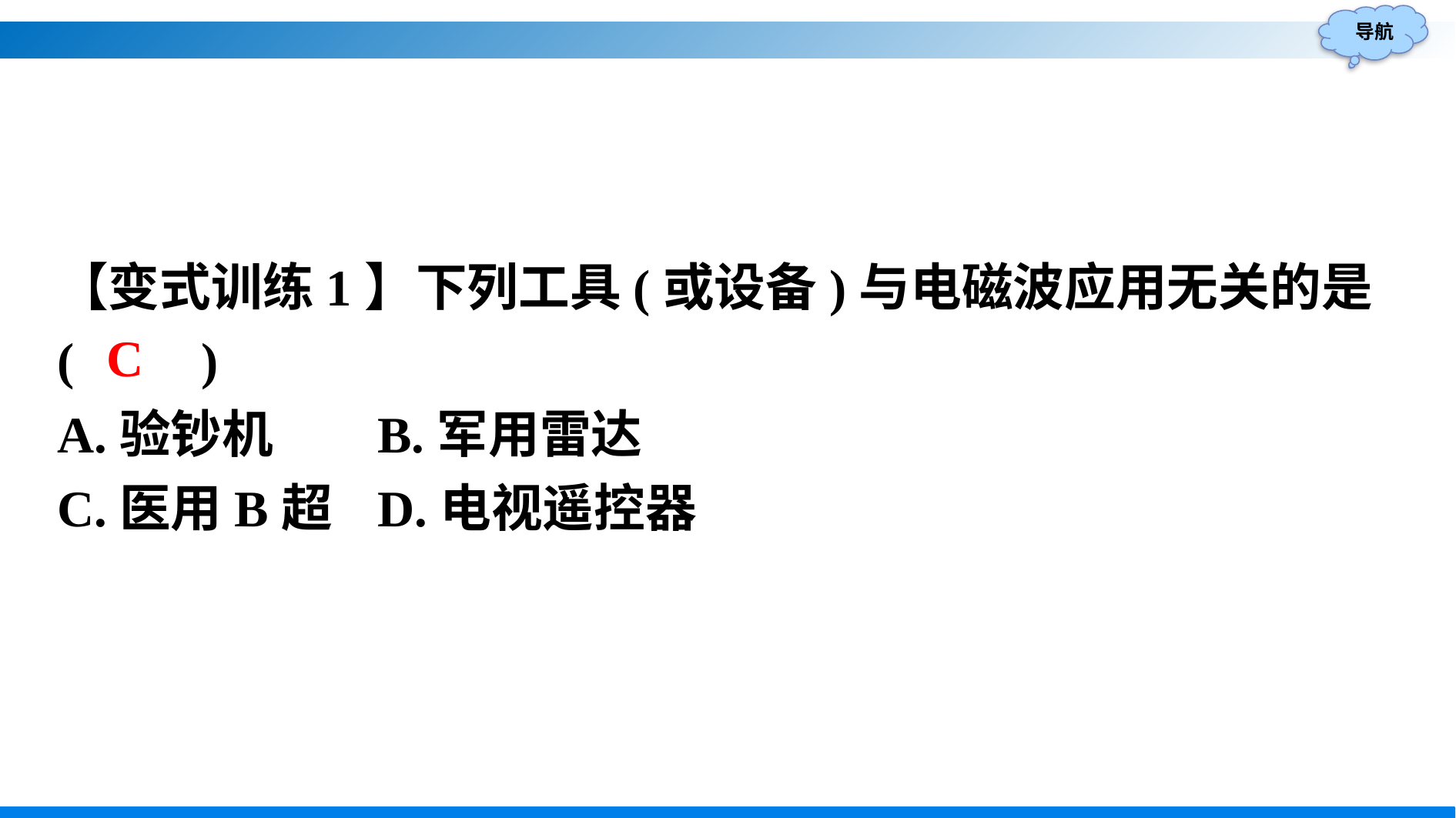

【变式训练1】下列工具(或设备)与电磁波应用无关的是
(　　)
A.验钞机		B.军用雷达
C.医用B超	D.电视遥控器
C